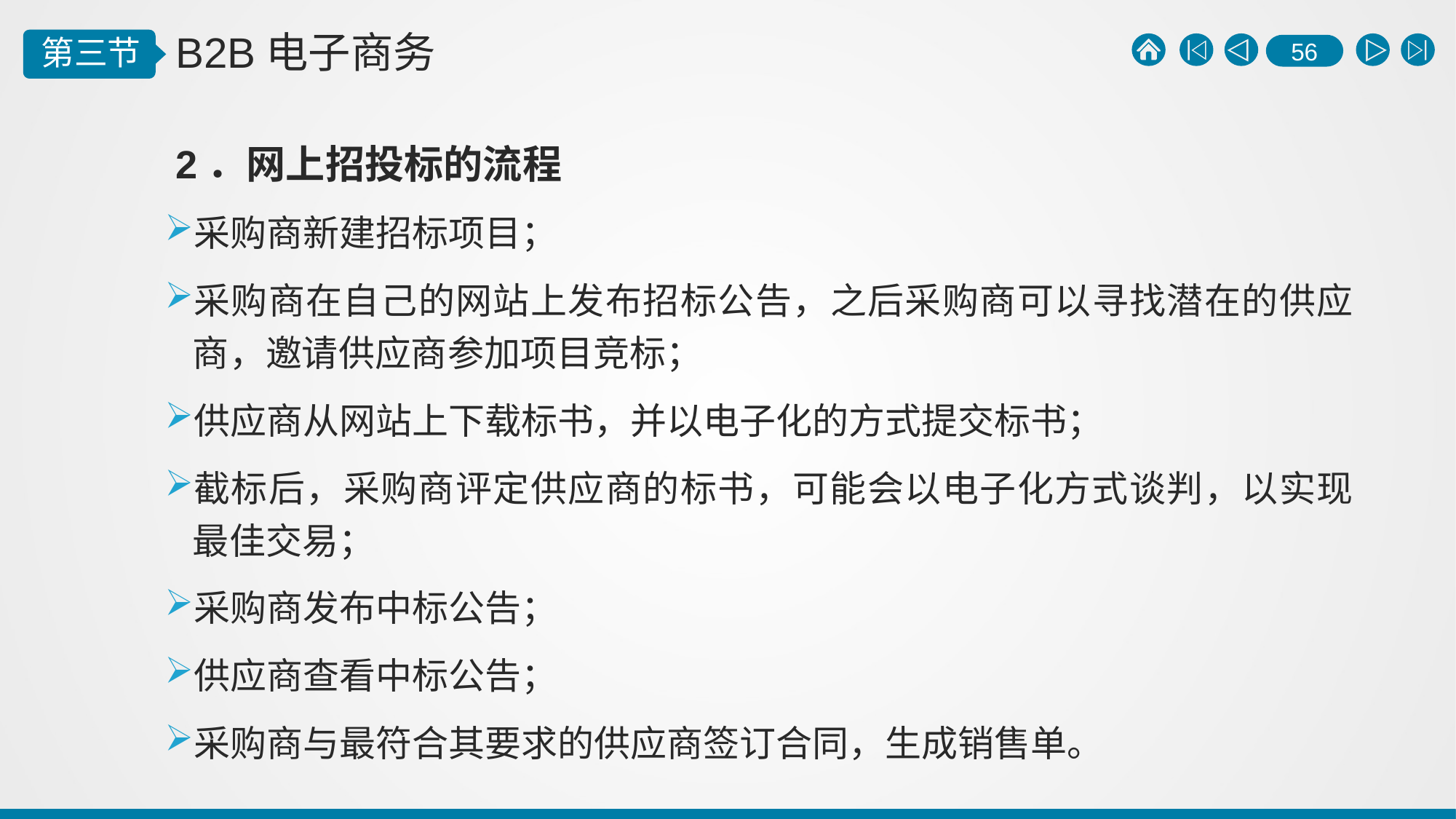

2．网上招投标的流程
采购商新建招标项目；
采购商在自己的网站上发布招标公告，之后采购商可以寻找潜在的供应商，邀请供应商参加项目竞标；
供应商从网站上下载标书，并以电子化的方式提交标书；
截标后，采购商评定供应商的标书，可能会以电子化方式谈判，以实现最佳交易；
采购商发布中标公告；
供应商查看中标公告；
采购商与最符合其要求的供应商签订合同，生成销售单。